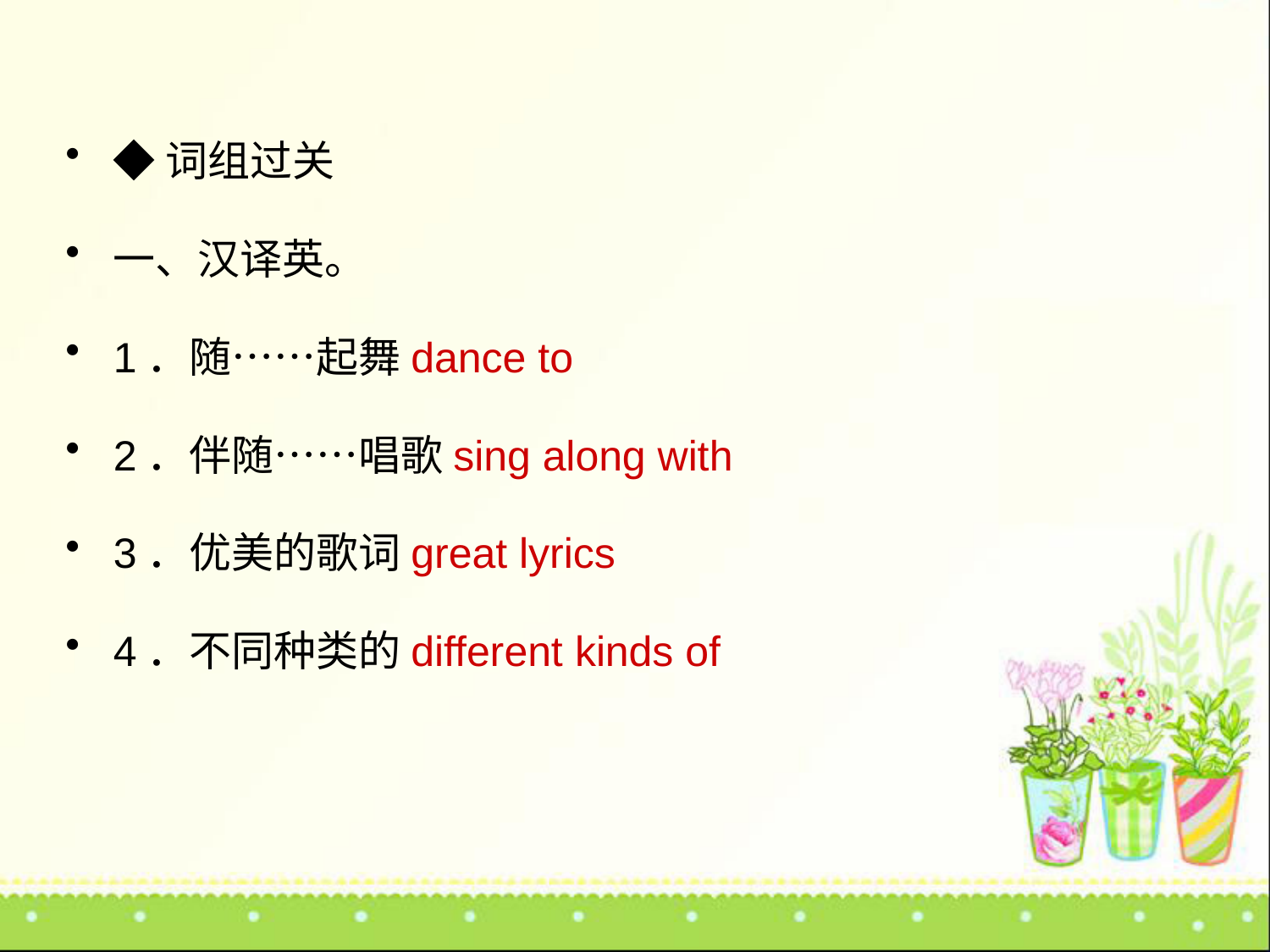

◆词组过关

一、汉译英。

1．随……起舞dance to

2．伴随……唱歌sing along with

3．优美的歌词great lyrics

4．不同种类的different kinds of